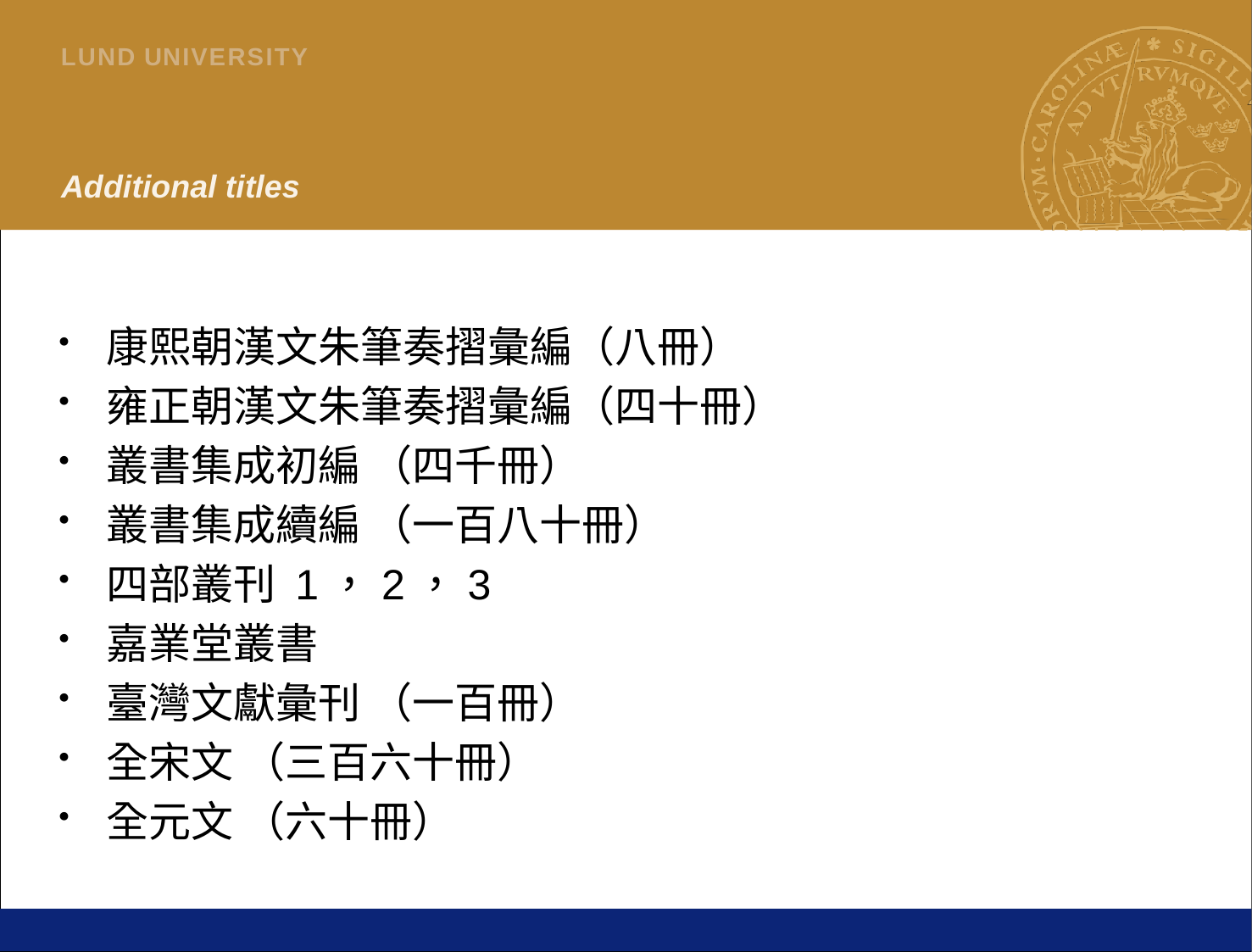

# Additional titles

康熙朝漢文朱筆奏摺彙編（八冊）
雍正朝漢文朱筆奏摺彙編（四十冊）
叢書集成初編 （四千冊）
叢書集成續編 （一百八十冊）
四部叢刊 1，2，3
嘉業堂叢書
臺灣文獻彙刊 （一百冊）
全宋文 （三百六十冊）
全元文 （六十冊）